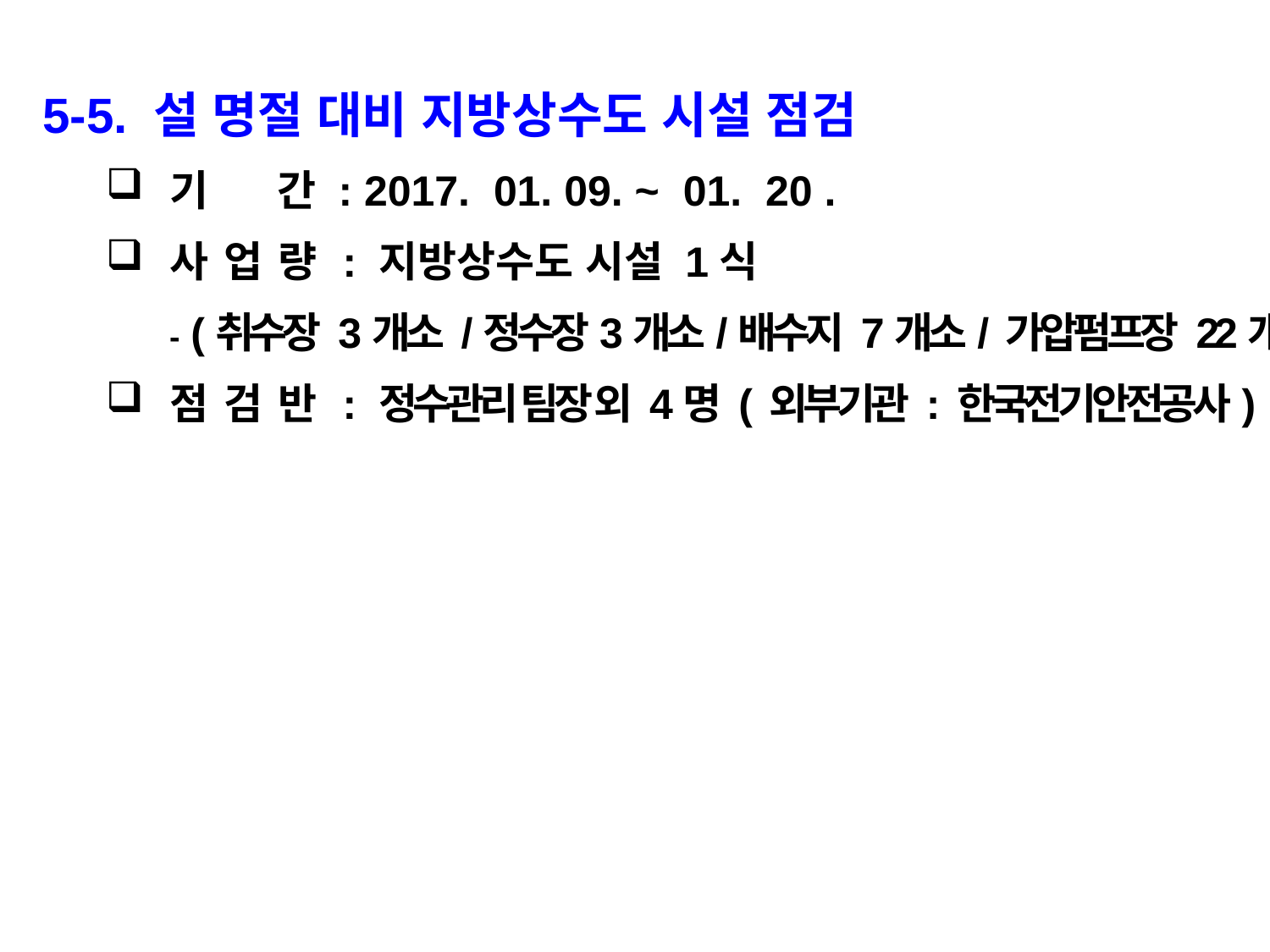

5-5. 설 명절 대비 지방상수도 시설 점검
기       간 : 2017.  01. 09. ~  01.  20 .
사 업 량 : 지방상수도 시설 1식
-   (취수장 3개소 /정수장3개소/배수지 7개소/ 가압펌프장 22개소)
점 검 반 : 정수관리 팀장 외 4명 ( 외부기관 : 한국전기안전공사)